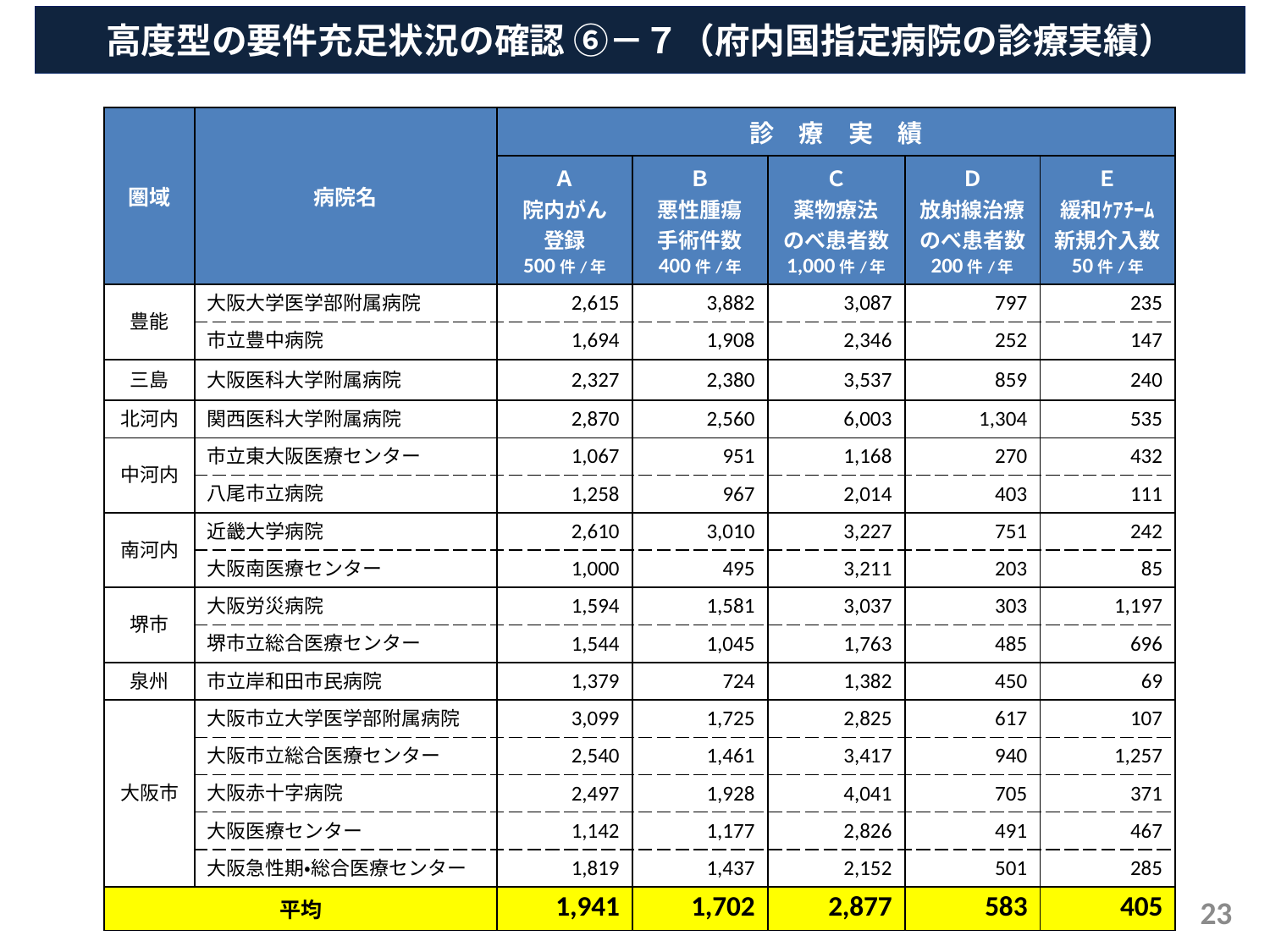

高度型の要件充足状況の確認 ⑥－７（府内国指定病院の診療実績）
| 圏域 | 病院名 | 診　療　実　績 |  |  |  |  |
| --- | --- | --- | --- | --- | --- | --- |
|  |  | Ａ 院内がん 登録 500件/年 | Ｂ 悪性腫瘍 手術件数 400件/年 | Ｃ 薬物療法 のべ患者数 1,000件/年 | Ｄ 放射線治療のべ患者数 200件/年 | Ｅ 緩和ｹｱﾁｰﾑ新規介入数 50件/年 |
| 豊能 | 大阪大学医学部附属病院 | 2,615 | 3,882 | 3,087 | 797 | 235 |
|  | 市立豊中病院 | 1,694 | 1,908 | 2,346 | 252 | 147 |
| 三島 | 大阪医科大学附属病院 | 2,327 | 2,380 | 3,537 | 859 | 240 |
| 北河内 | 関西医科大学附属病院 | 2,870 | 2,560 | 6,003 | 1,304 | 535 |
| 中河内 | 市立東大阪医療センター | 1,067 | 951 | 1,168 | 270 | 432 |
|  | 八尾市立病院 | 1,258 | 967 | 2,014 | 403 | 111 |
| 南河内 | 近畿大学病院 | 2,610 | 3,010 | 3,227 | 751 | 242 |
|  | 大阪南医療センター | 1,000 | 495 | 3,211 | 203 | 85 |
| 堺市 | 大阪労災病院 | 1,594 | 1,581 | 3,037 | 303 | 1,197 |
|  | 堺市立総合医療センター | 1,544 | 1,045 | 1,763 | 485 | 696 |
| 泉州 | 市立岸和田市民病院 | 1,379 | 724 | 1,382 | 450 | 69 |
| 大阪市 | 大阪市立大学医学部附属病院 | 3,099 | 1,725 | 2,825 | 617 | 107 |
|  | 大阪市立総合医療センター | 2,540 | 1,461 | 3,417 | 940 | 1,257 |
|  | 大阪赤十字病院 | 2,497 | 1,928 | 4,041 | 705 | 371 |
|  | 大阪医療センター | 1,142 | 1,177 | 2,826 | 491 | 467 |
|  | 大阪急性期・総合医療センター | 1,819 | 1,437 | 2,152 | 501 | 285 |
| 平均 |  | 1,941 | 1,702 | 2,877 | 583 | 405 |
23